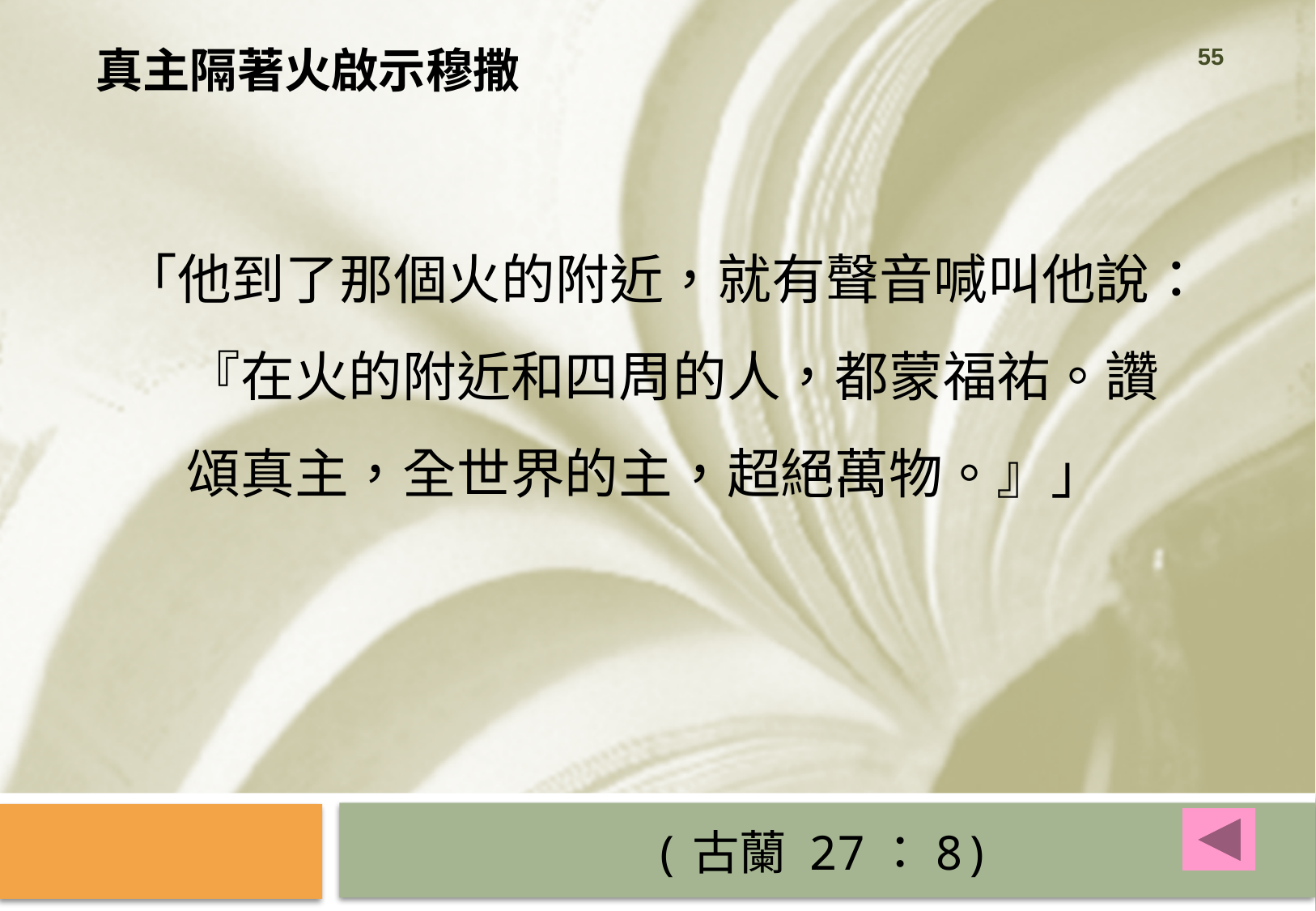

55
真主隔著火啟示穆撒
「他到了那個火的附近，就有聲音喊叫他說：『在火的附近和四周的人，都蒙福祐。讚頌真主，全世界的主，超絕萬物。』」

(古蘭 27：8)